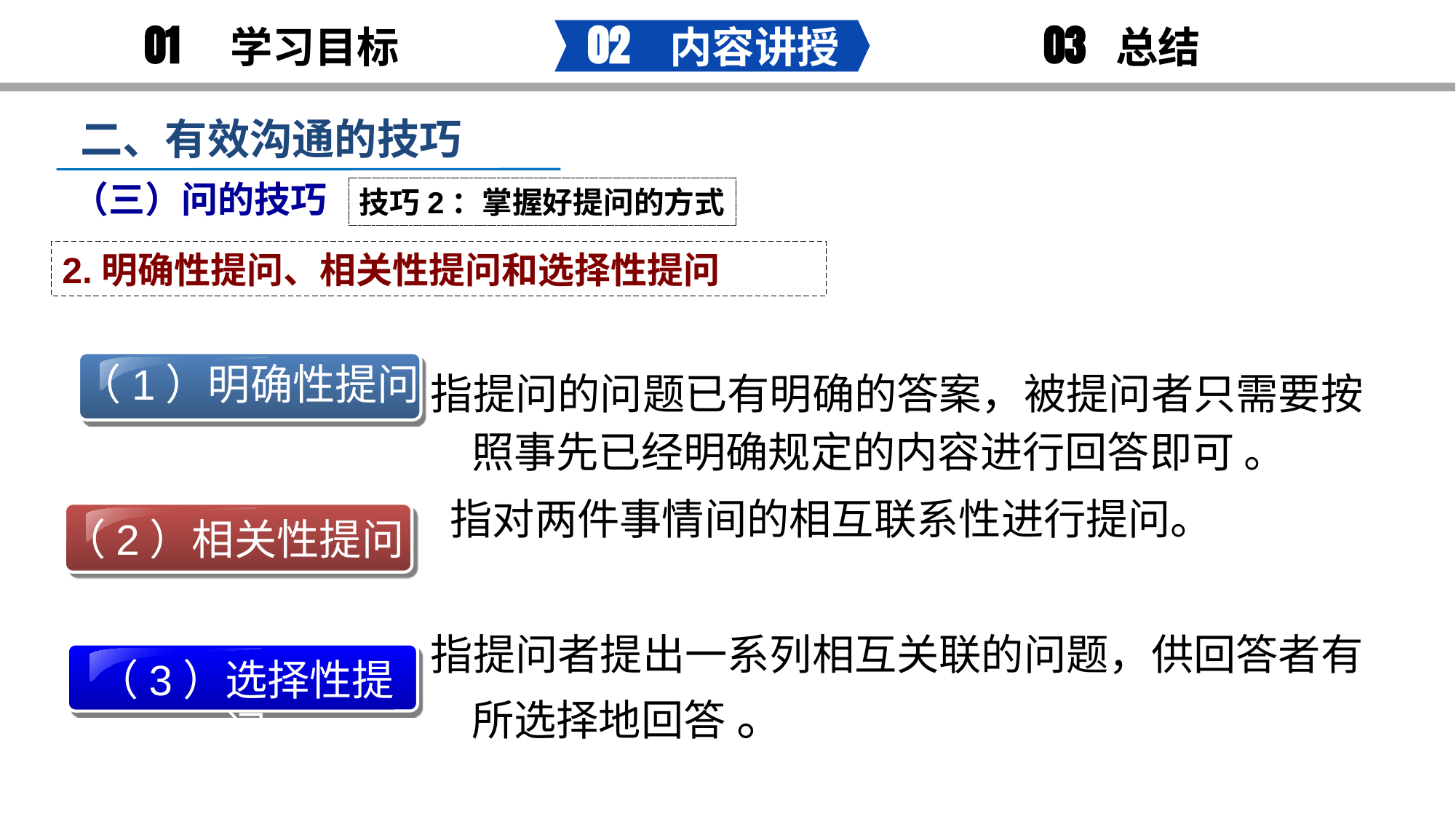

02   内容讲授
03  总结
01    学习目标

二、有效沟通的技巧
  （三）问的技巧
技巧2：掌握好提问的方式

指提问的问题已有明确的答案，被提问者只需要按照事先已经明确规定的内容进行回答即可 。
 指对两件事情间的相互联系性进行提问。

指提问者提出一系列相互关联的问题，供回答者有所选择地回答 。
2.明确性提问、相关性提问和选择性提问
（1）明确性提问

（2）相关性提问

（3）选择性提问